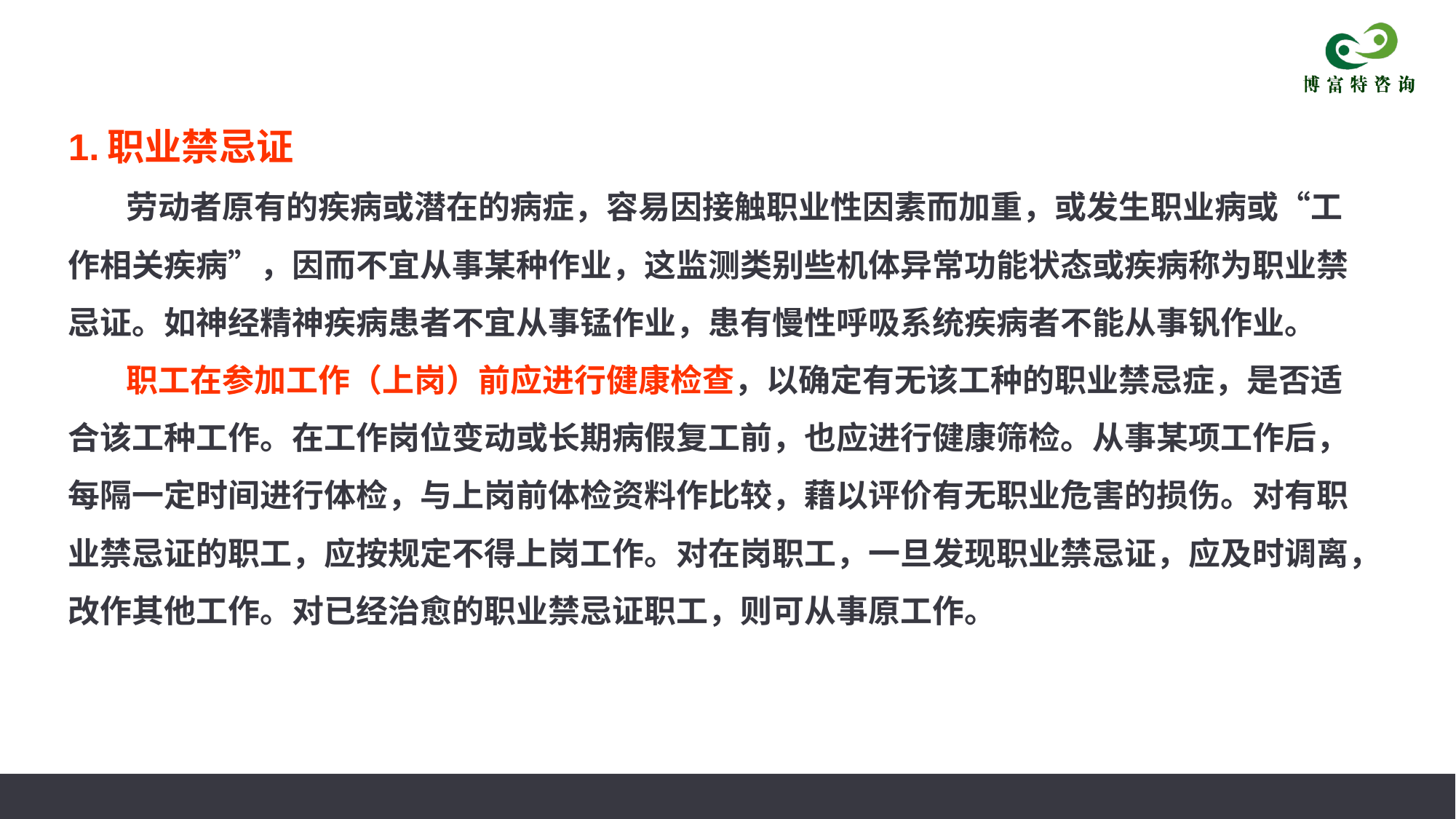

# 1.职业禁忌证 劳动者原有的疾病或潜在的病症，容易因接触职业性因素而加重，或发生职业病或“工作相关疾病”，因而不宜从事某种作业，这监测类别些机体异常功能状态或疾病称为职业禁忌证。如神经精神疾病患者不宜从事锰作业，患有慢性呼吸系统疾病者不能从事钒作业。 职工在参加工作（上岗）前应进行健康检查，以确定有无该工种的职业禁忌症，是否适合该工种工作。在工作岗位变动或长期病假复工前，也应进行健康筛检。从事某项工作后，每隔一定时间进行体检，与上岗前体检资料作比较，藉以评价有无职业危害的损伤。对有职业禁忌证的职工，应按规定不得上岗工作。对在岗职工，一旦发现职业禁忌证，应及时调离，改作其他工作。对已经治愈的职业禁忌证职工，则可从事原工作。